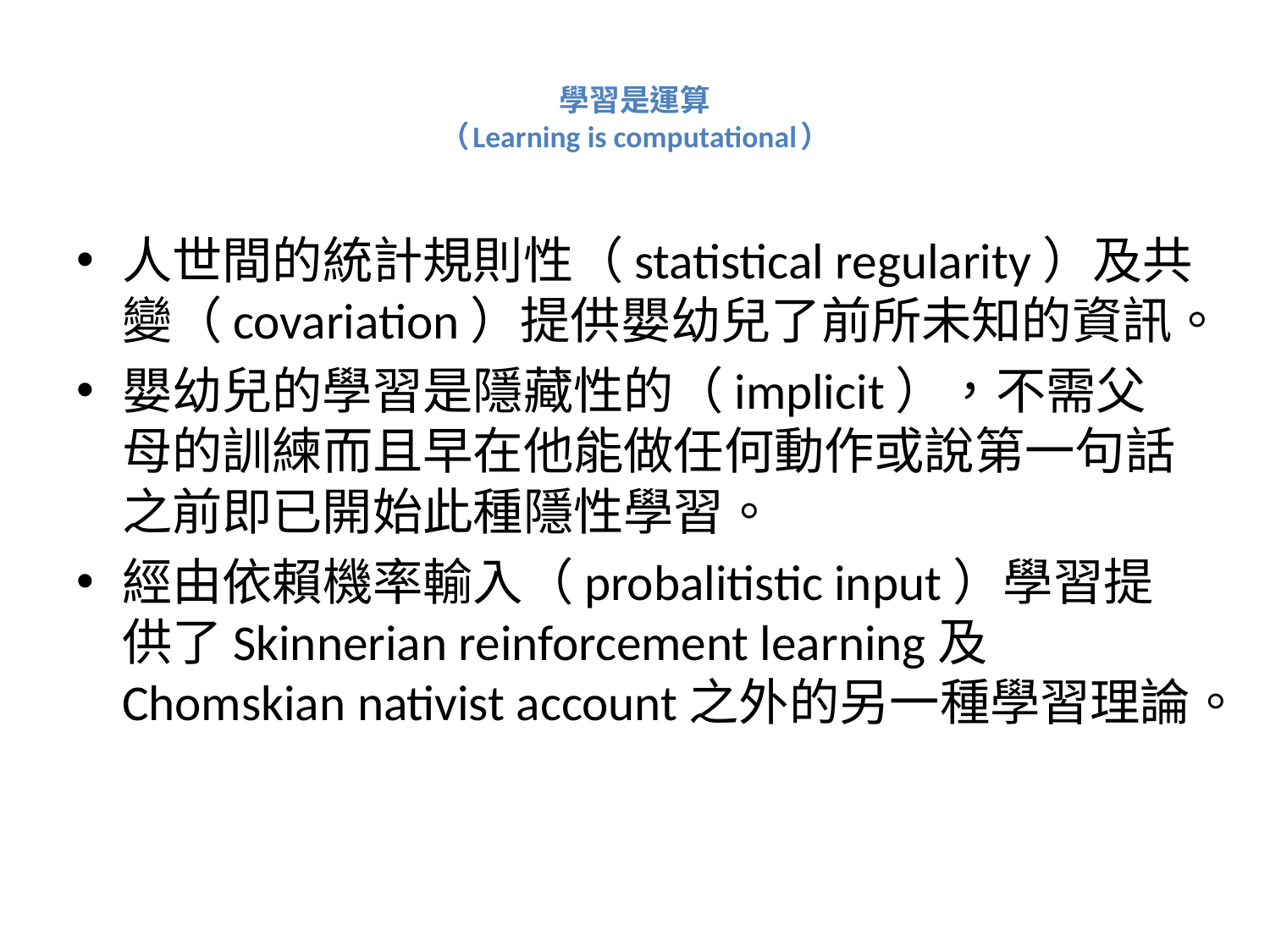

# 學習是運算 （Learning is computational）
人世間的統計規則性（statistical regularity）及共變（covariation）提供嬰幼兒了前所未知的資訊。
嬰幼兒的學習是隱藏性的（implicit），不需父母的訓練而且早在他能做任何動作或說第一句話之前即已開始此種隱性學習。
經由依賴機率輸入（probalitistic input）學習提供了Skinnerian reinforcement learning及Chomskian nativist account之外的另一種學習理論。